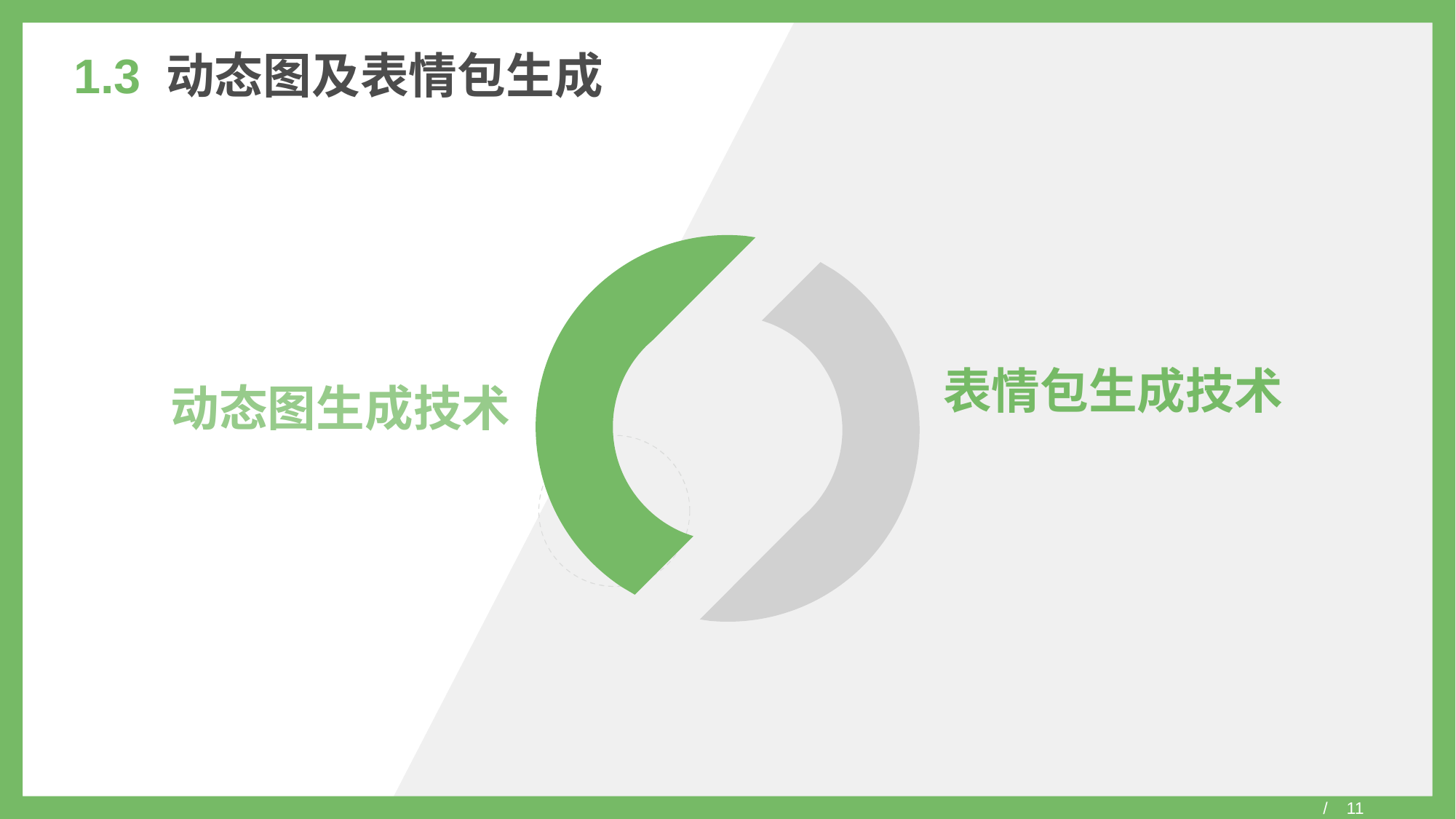

# 1.3 动态图及表情包生成

表情包生成技术

动态图生成技术

/    11
5